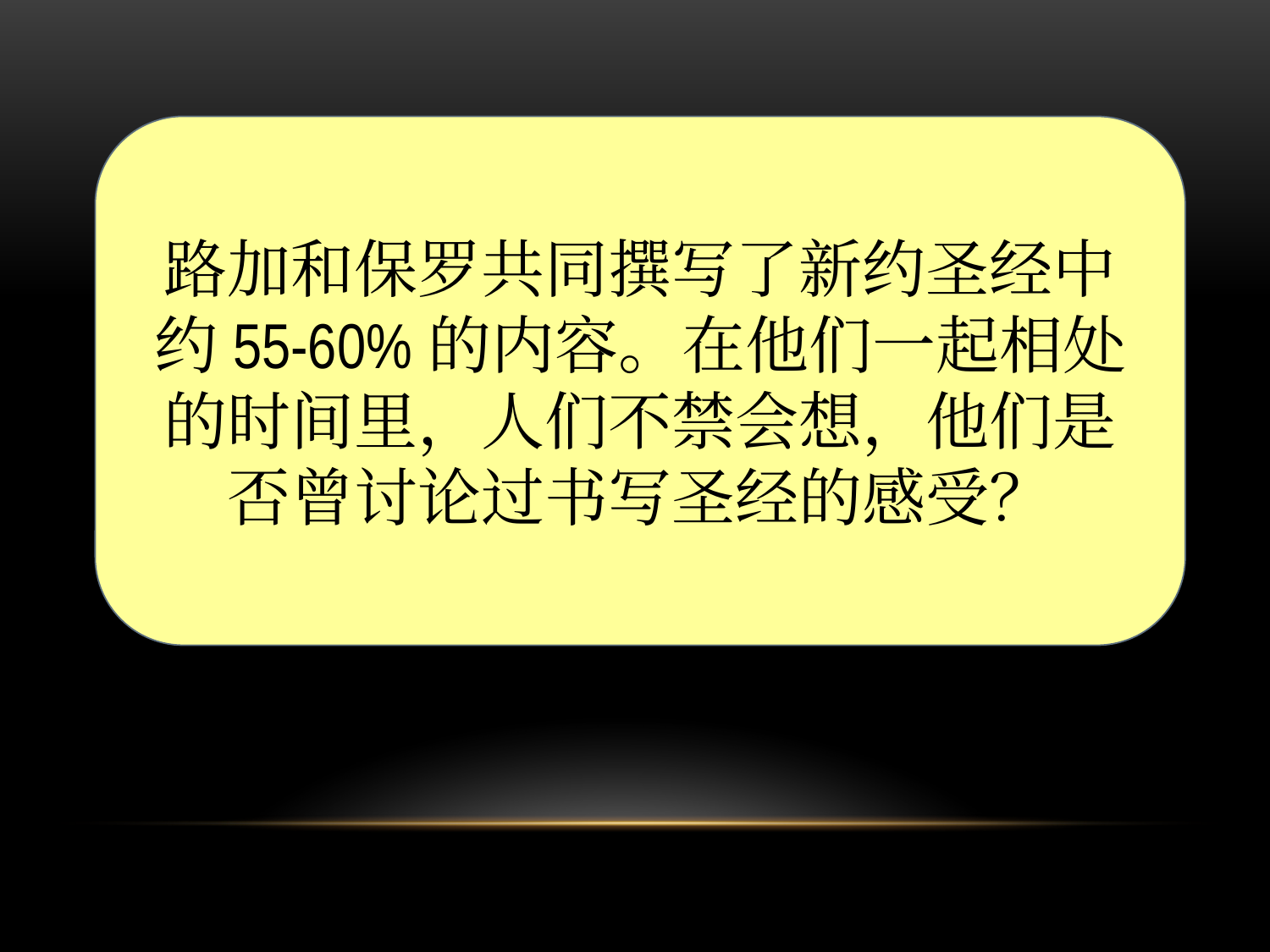

路加和保罗共同撰写了新约圣经中约55-60%的内容。在他们一起相处的时间里，人们不禁会想，他们是否曾讨论过书写圣经的感受？